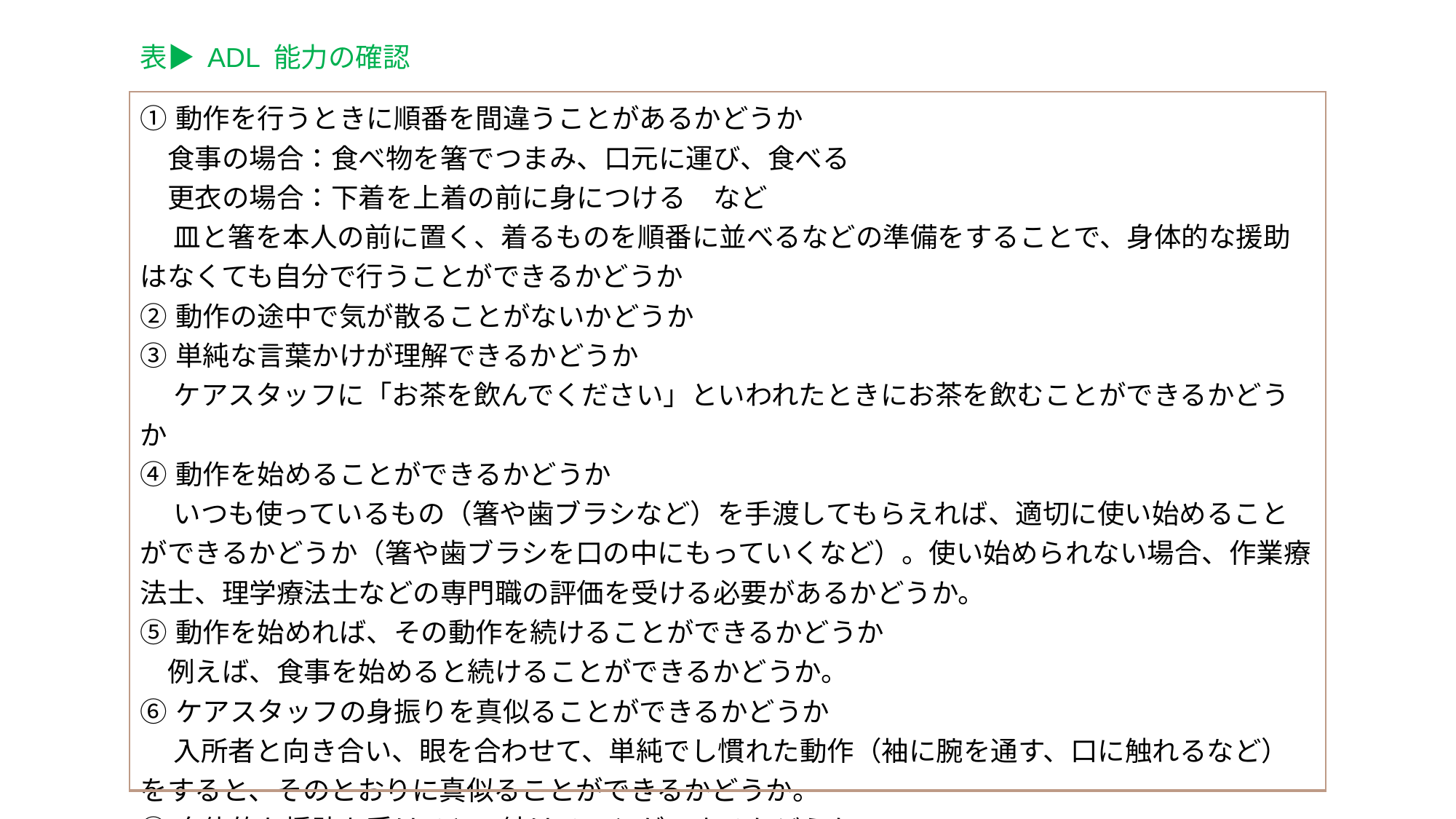

表▶ ADL 能力の確認
| ①動作を行うときに順番を間違うことがあるかどうか 　食事の場合：食べ物を箸でつまみ、口元に運び、食べる 　更衣の場合：下着を上着の前に身につける　など 　 皿と箸を本人の前に置く、着るものを順番に並べるなどの準備をすることで、身体的な援助はなくても自分で行うことができるかどうか ②動作の途中で気が散ることがないかどうか ③単純な言葉かけが理解できるかどうか 　 ケアスタッフに「お茶を飲んでください」といわれたときにお茶を飲むことができるかどうか ④動作を始めることができるかどうか 　 いつも使っているもの（箸や歯ブラシなど）を手渡してもらえれば、適切に使い始めることができるかどうか（箸や歯ブラシを口の中にもっていくなど）。使い始められない場合、作業療法士、理学療法士などの専門職の評価を受ける必要があるかどうか。 ⑤動作を始めれば、その動作を続けることができるかどうか 　例えば、食事を始めると続けることができるかどうか。 ⑥ケアスタッフの身振りを真似ることができるかどうか 　 入所者と向き合い、眼を合わせて、単純でし慣れた動作（袖に腕を通す、口に触れるなど）をすると、そのとおりに真似ることができるかどうか。 ⑦身体的な援助を受けると、続けることができるかどうか 　 例えば、ケアスタッフが食べ物をフォークにさし、手に持ってもらい、腕を誘導して口元にもっていけば、食べ続けることができるかどうか。 |
| --- |